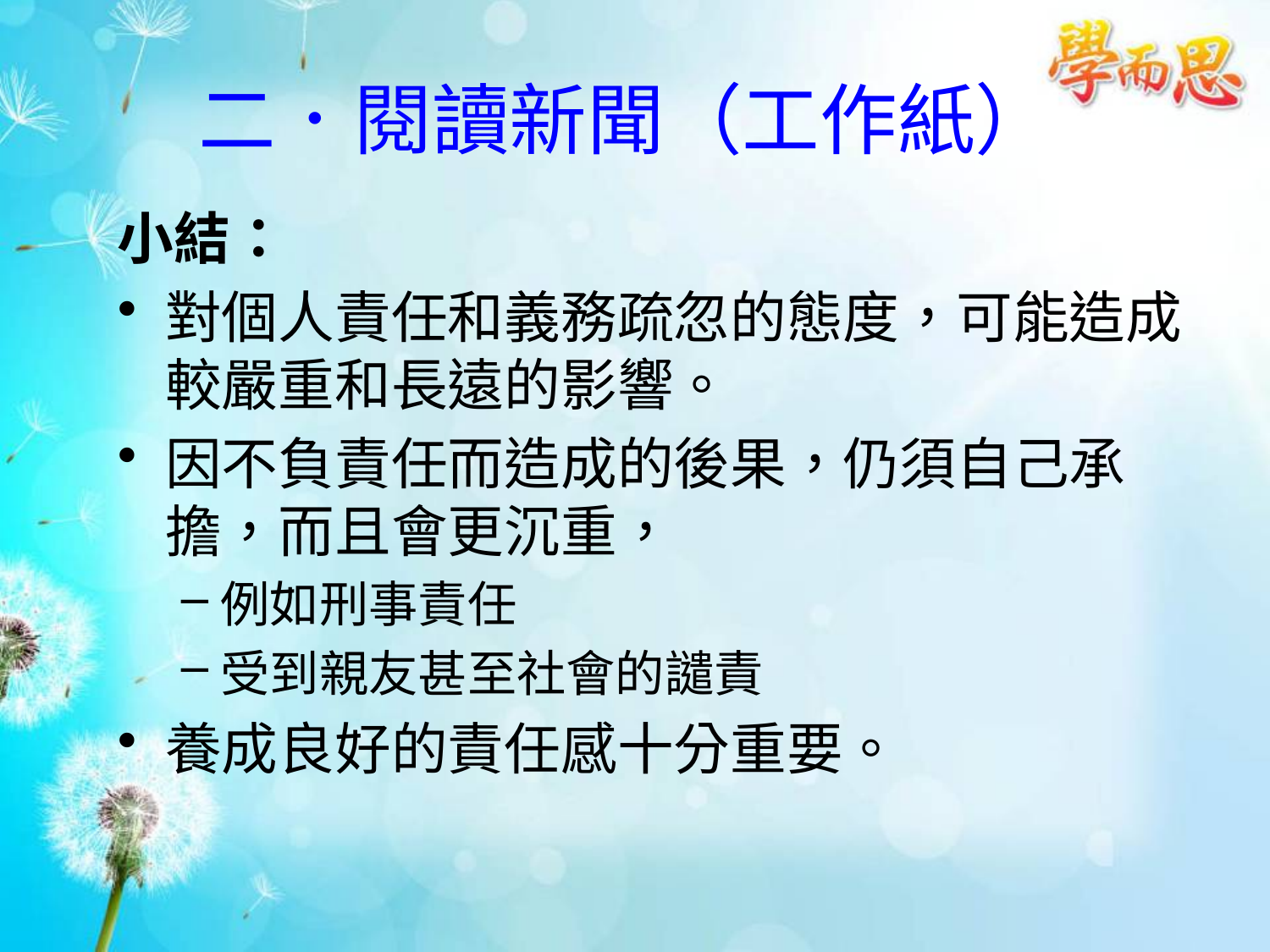

# 二．閱讀新聞（工作紙）
小結：
對個人責任和義務疏忽的態度，可能造成較嚴重和長遠的影響。
因不負責任而造成的後果，仍須自己承擔，而且會更沉重，
例如刑事責任
受到親友甚至社會的譴責
養成良好的責任感十分重要。